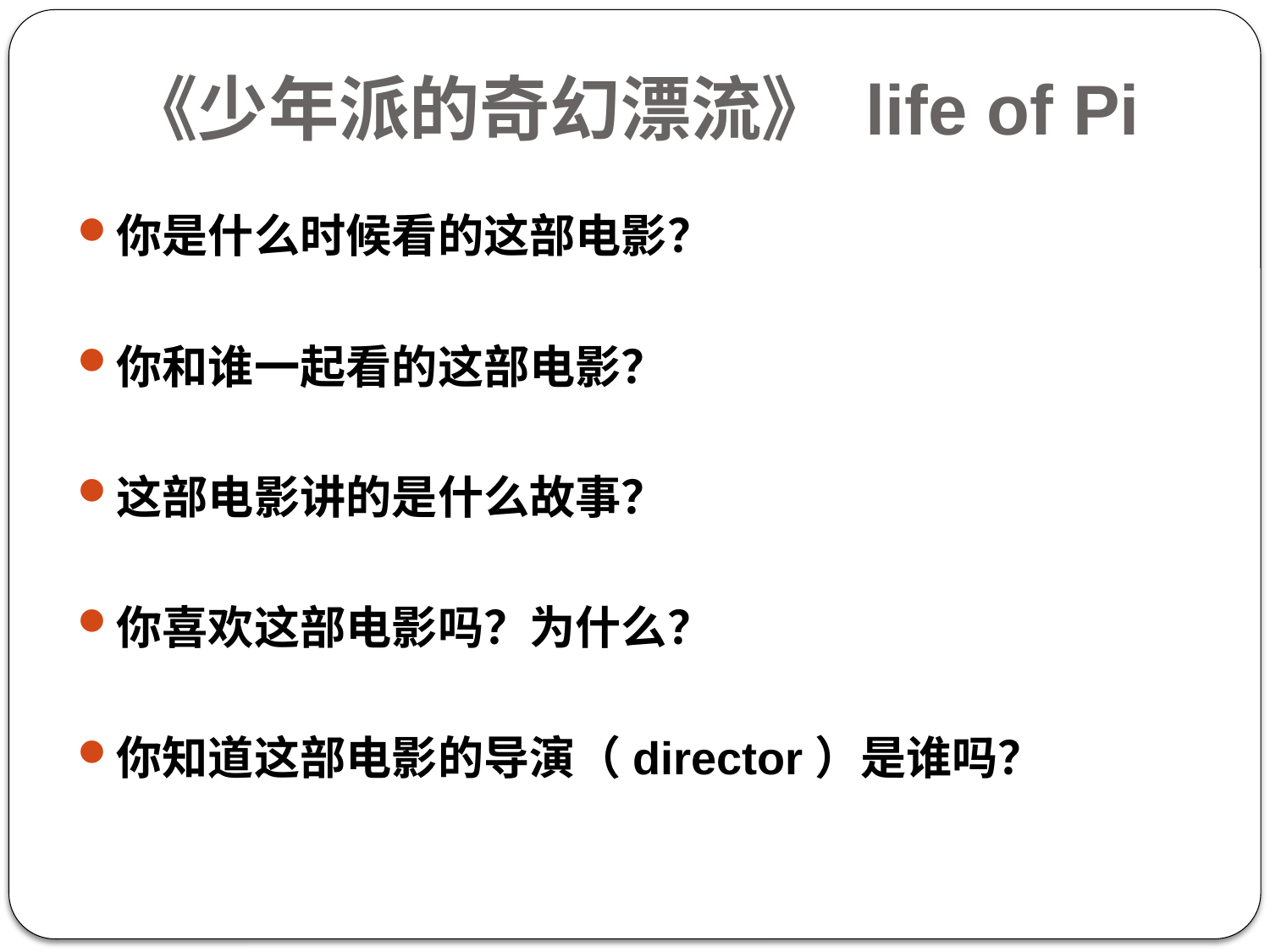

# 《少年派的奇幻漂流》 life of Pi
你是什么时候看的这部电影？

你和谁一起看的这部电影？

这部电影讲的是什么故事？

你喜欢这部电影吗？为什么？

你知道这部电影的导演（director）是谁吗？